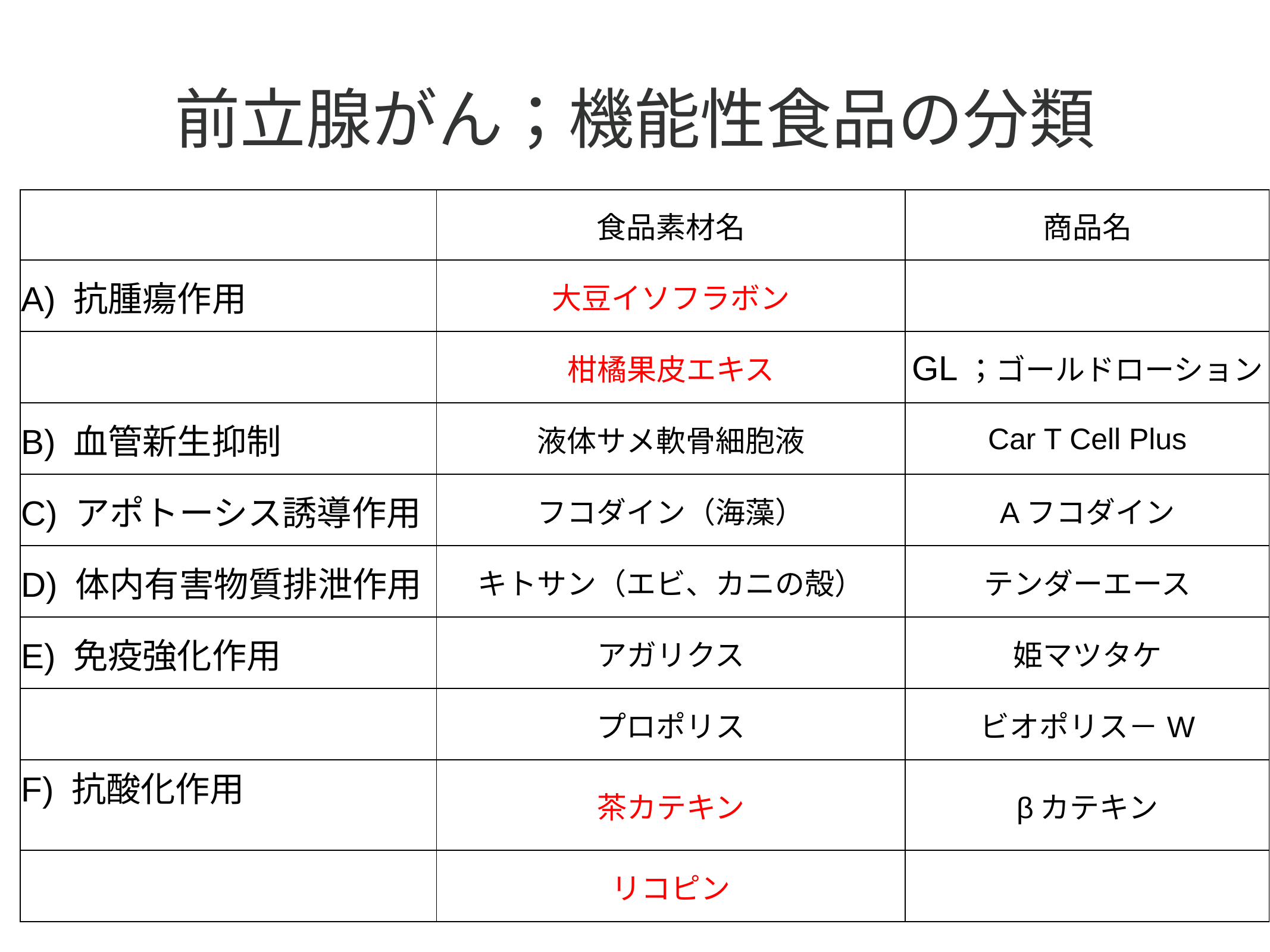

# 前立腺がん；機能性食品の分類
|  | 食品素材名 | 商品名 |
| --- | --- | --- |
| A) 抗腫瘍作用 | 大豆イソフラボン |  |
|  | 柑橘果皮エキス | GL；ゴールドローション |
| B) 血管新生抑制 | 液体サメ軟骨細胞液 | Car T Cell Plus |
| C) アポトーシス誘導作用 | フコダイン（海藻） | Aフコダイン |
| D) 体内有害物質排泄作用 | キトサン（エビ、カニの殻） | テンダーエース |
| E) 免疫強化作用 | アガリクス | 姫マツタケ |
|  | プロポリス | ビオポリス－W |
| F) 抗酸化作用 | 茶カテキン | βカテキン |
|  | リコピン |  |